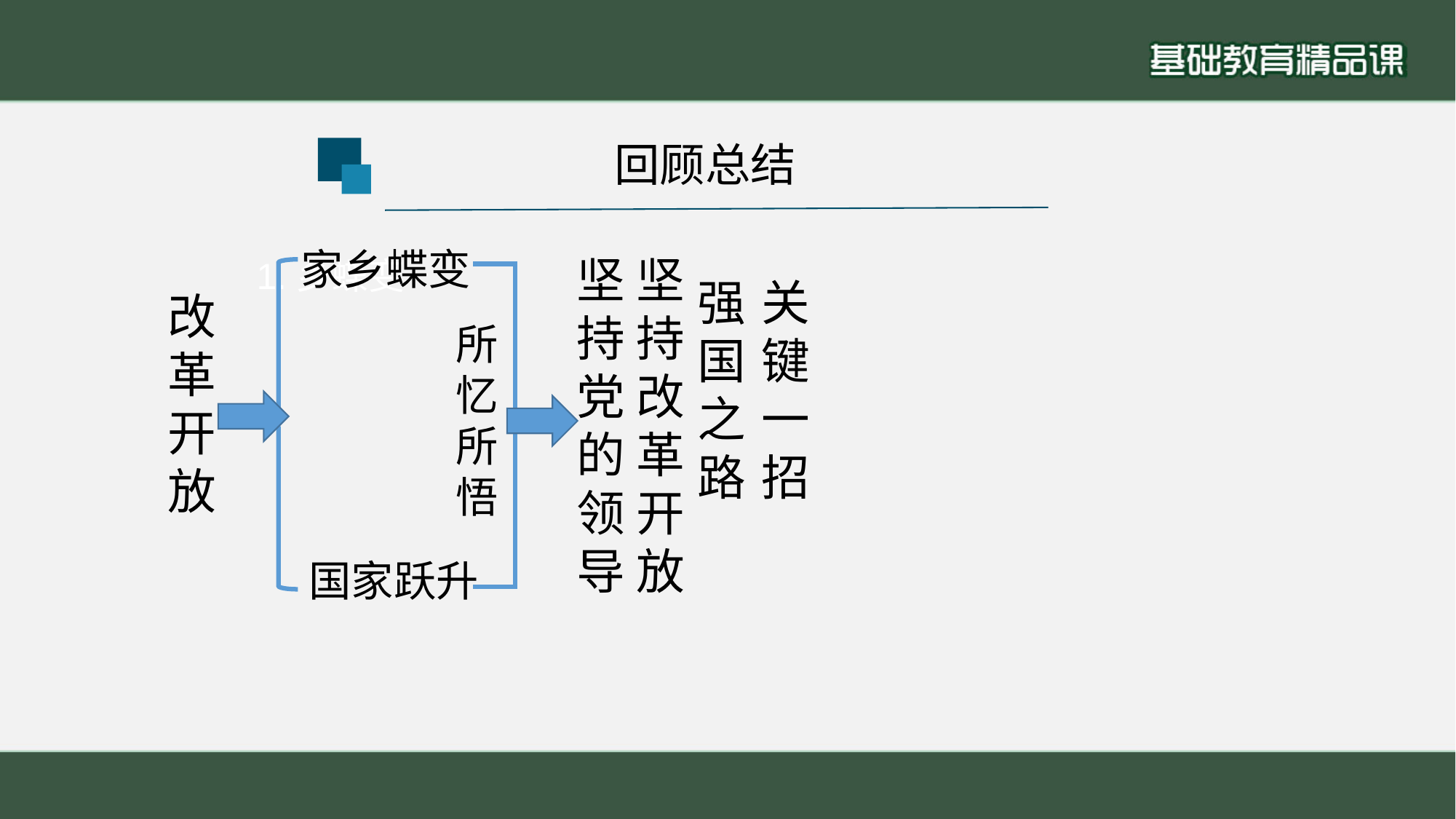

回顾总结

家乡蝶变
坚
持
党
的
领
导
坚
持
改
革
开
放
  1.乡蝶变

强
国
之
路
关
键
一
招
改
革
开
放
所
忆
所悟

国家跃升